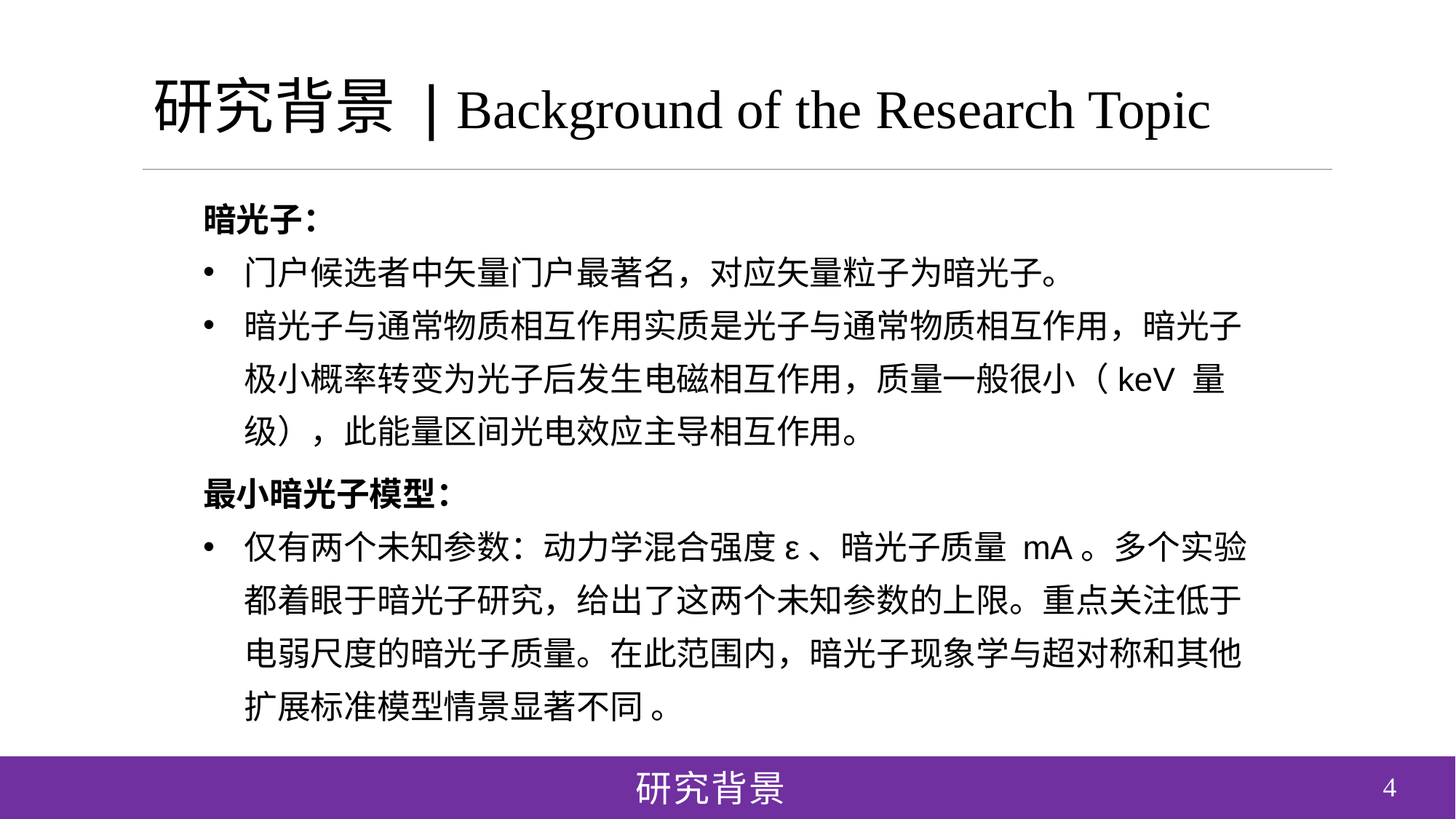

研究背景 | Background of the Research Topic

暗光子：
门户候选者中矢量门户最著名，对应矢量粒子为暗光子。
暗光子与通常物质相互作用实质是光子与通常物质相互作用，暗光子极小概率转变为光子后发生电磁相互作用，质量一般很小（keV 量级），此能量区间光电效应主导相互作用。
最小暗光子模型：
仅有两个未知参数：动力学混合强度ε、暗光子质量 mA。多个实验都着眼于暗光子研究，给出了这两个未知参数的上限。重点关注低于电弱尺度的暗光子质量。在此范围内，暗光子现象学与超对称和其他扩展标准模型情景显著不同 。

研究背景

4